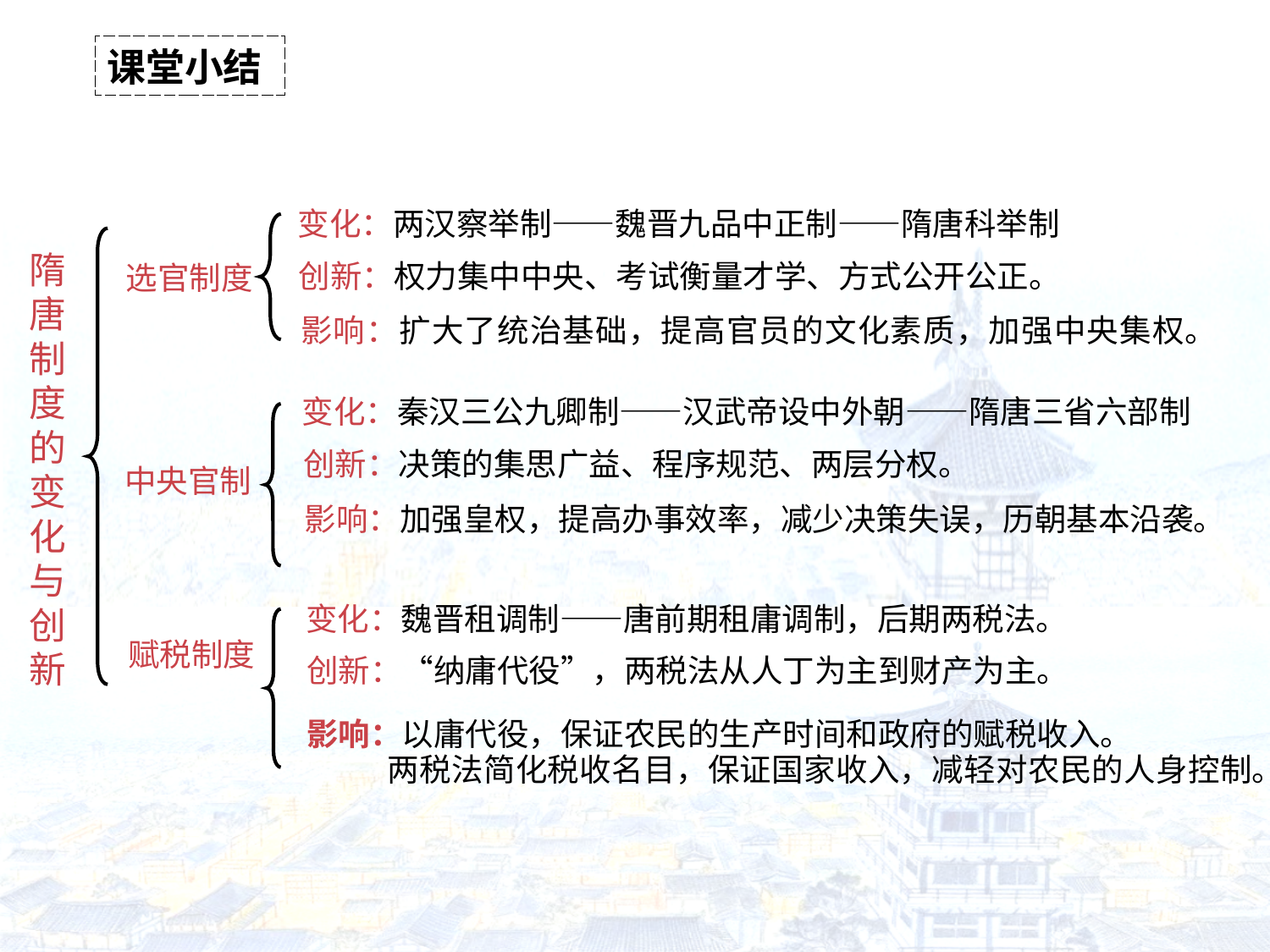

课堂小结
变化：两汉察举制——魏晋九品中正制——隋唐科举制

隋唐制度的变化与创新
 创新：权力集中中央、考试衡量才学、方式公开公正。
选官制度
影响：扩大了统治基础，提高官员的文化素质，加强中央集权。
变化：秦汉三公九卿制——汉武帝设中外朝——隋唐三省六部制

创新：决策的集思广益、程序规范、两层分权。
中央官制
影响：加强皇权，提高办事效率，减少决策失误，历朝基本沿袭。
变化：魏晋租调制——唐前期租庸调制，后期两税法。

赋税制度
创新：“纳庸代役”，两税法从人丁为主到财产为主。
影响：以庸代役，保证农民的生产时间和政府的赋税收入。
两税法简化税收名目，保证国家收入，减轻对农民的人身控制。